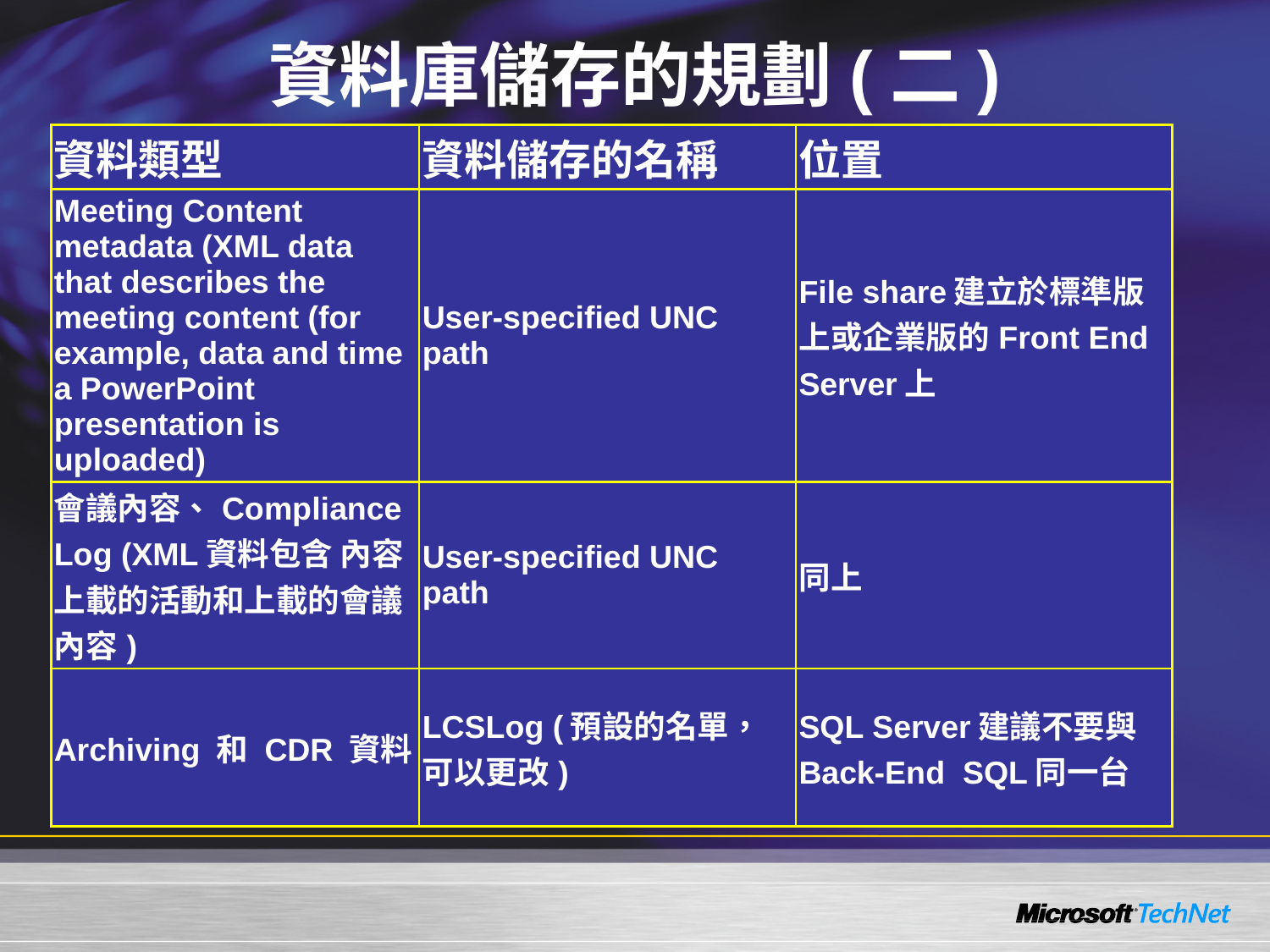

# 資料庫儲存的規劃(二)
| 資料類型 | 資料儲存的名稱 | 位置 |
| --- | --- | --- |
| Meeting Content metadata (XML data that describes the meeting content (for example, data and time a PowerPoint presentation is uploaded) | User-specified UNC path | File share建立於標準版上或企業版的Front End Server上 |
| 會議內容、Compliance Log (XML資料包含 內容上載的活動和上載的會議內容) | User-specified UNC path | 同上 |
| Archiving 和 CDR 資料 | LCSLog (預設的名單，可以更改) | SQL Server建議不要與Back-End SQL同一台 |